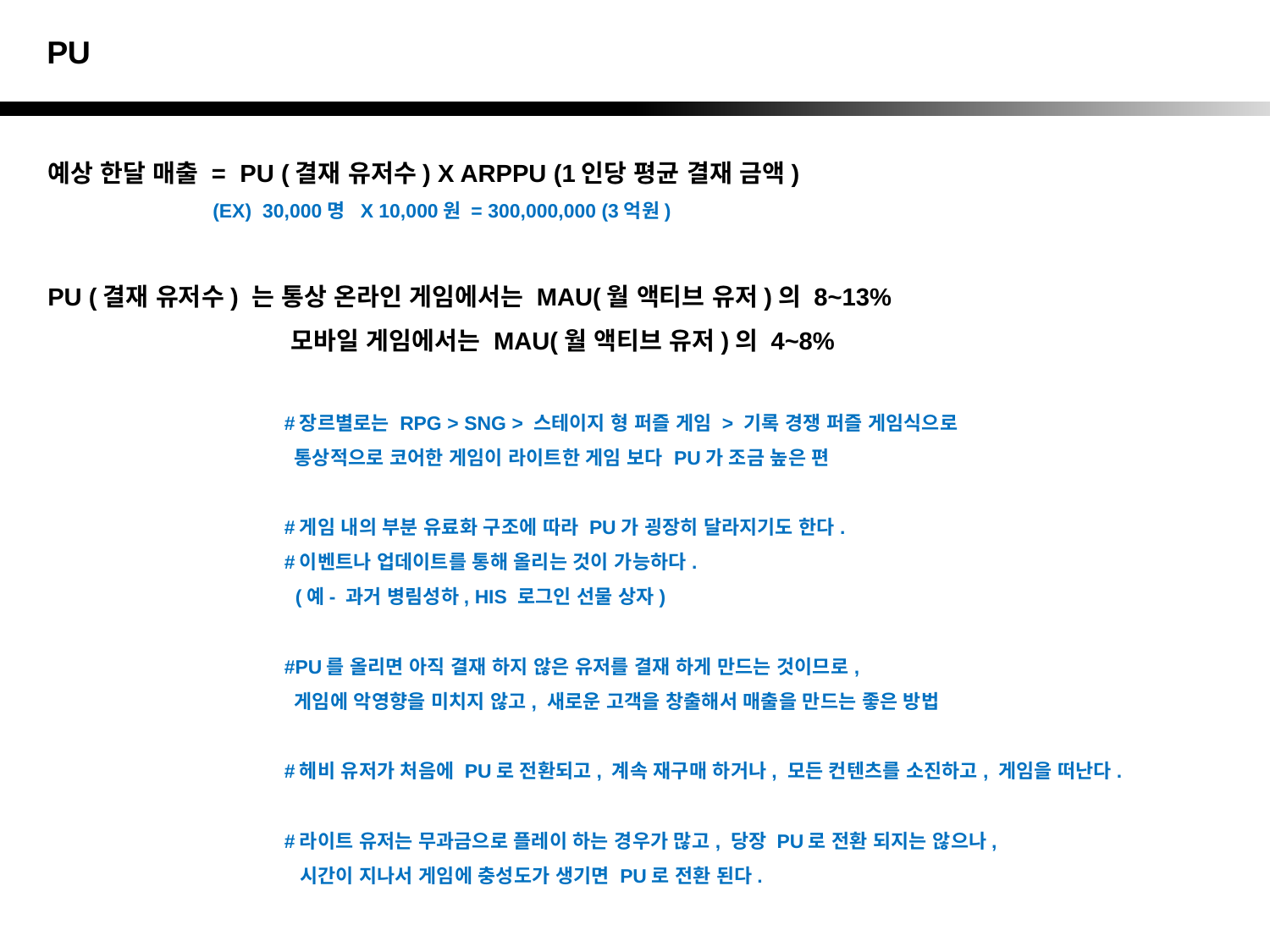

PU
예상 한달 매출 =  PU (결재 유저수) X ARPPU (1인당 평균 결재 금액)
                              (EX)  30,000명  X 10,000원 = 300,000,000 (3억원)

PU (결재 유저수) 는 통상 온라인 게임에서는 MAU(월 액티브 유저)의 8~13%
                                  모바일 게임에서는 MAU(월 액티브 유저)의 4~8%

                                           #장르별로는 RPG > SNG > 스테이지 형 퍼즐 게임 > 기록 경쟁 퍼즐 게임식으로
                                            통상적으로 코어한 게임이 라이트한 게임 보다 PU가 조금 높은 편

                                           #게임 내의 부분 유료화 구조에 따라 PU가 굉장히 달라지기도 한다.
                                           #이벤트나 업데이트를 통해 올리는 것이 가능하다.
                                             (예- 과거 병림성하, HIS 로그인 선물 상자)

                                           #PU를 올리면 아직 결재 하지 않은 유저를 결재 하게 만드는 것이므로,
                                            게임에 악영향을 미치지 않고, 새로운 고객을 창출해서 매출을 만드는 좋은 방법

                                           #헤비 유저가 처음에 PU로 전환되고, 계속 재구매 하거나, 모든 컨텐츠를 소진하고, 게임을 떠난다.

                                           #라이트 유저는 무과금으로 플레이 하는 경우가 많고, 당장 PU로 전환 되지는 않으나,
                                             시간이 지나서 게임에 충성도가 생기면 PU로 전환 된다.